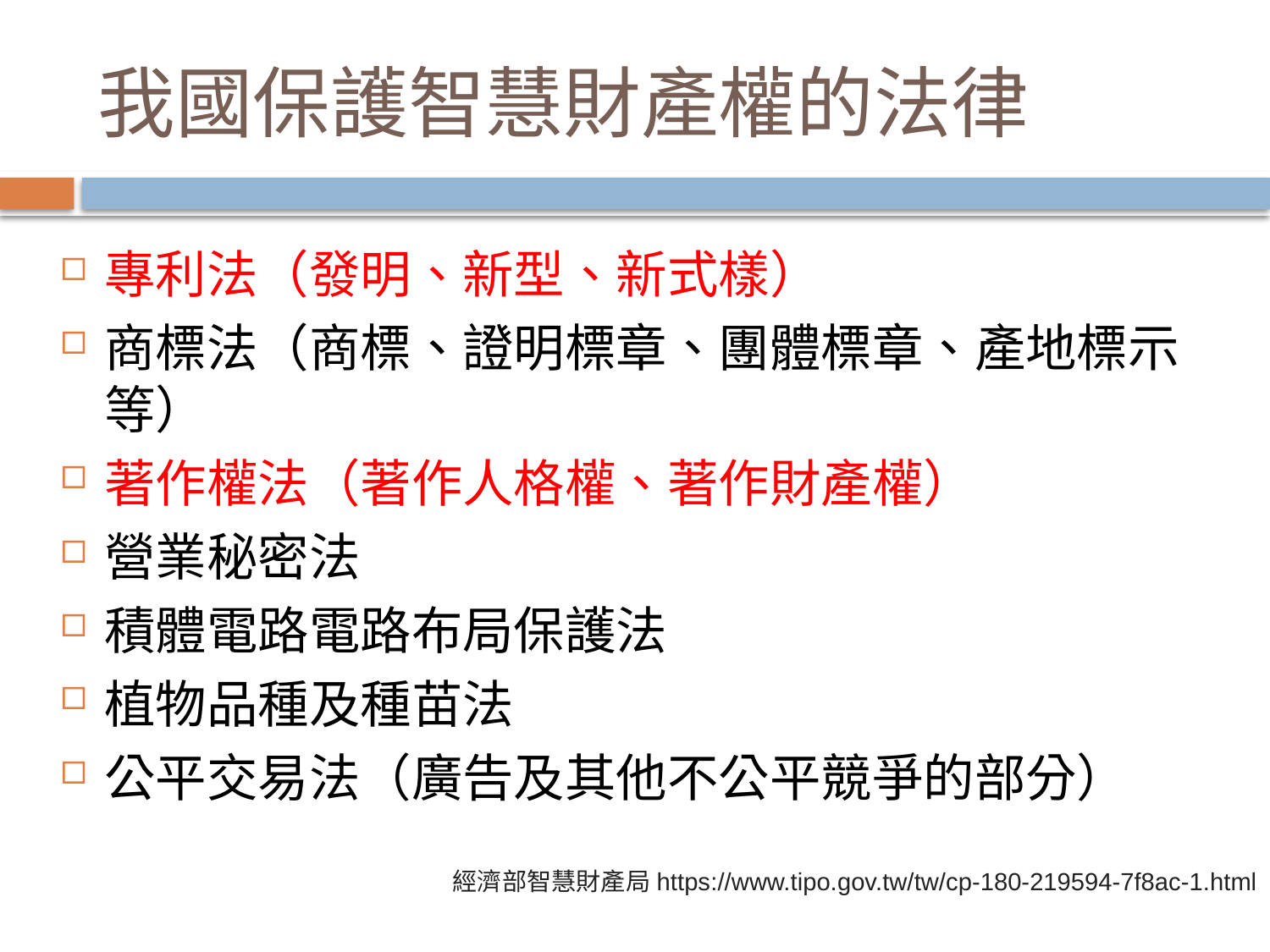

# 我國保護智慧財產權的法律
專利法（發明、新型、新式樣）
商標法（商標、證明標章、團體標章、產地標示等）
著作權法（著作人格權、著作財產權）
營業秘密法
積體電路電路布局保護法
植物品種及種苗法
公平交易法（廣告及其他不公平競爭的部分）
經濟部智慧財產局https://www.tipo.gov.tw/tw/cp-180-219594-7f8ac-1.html